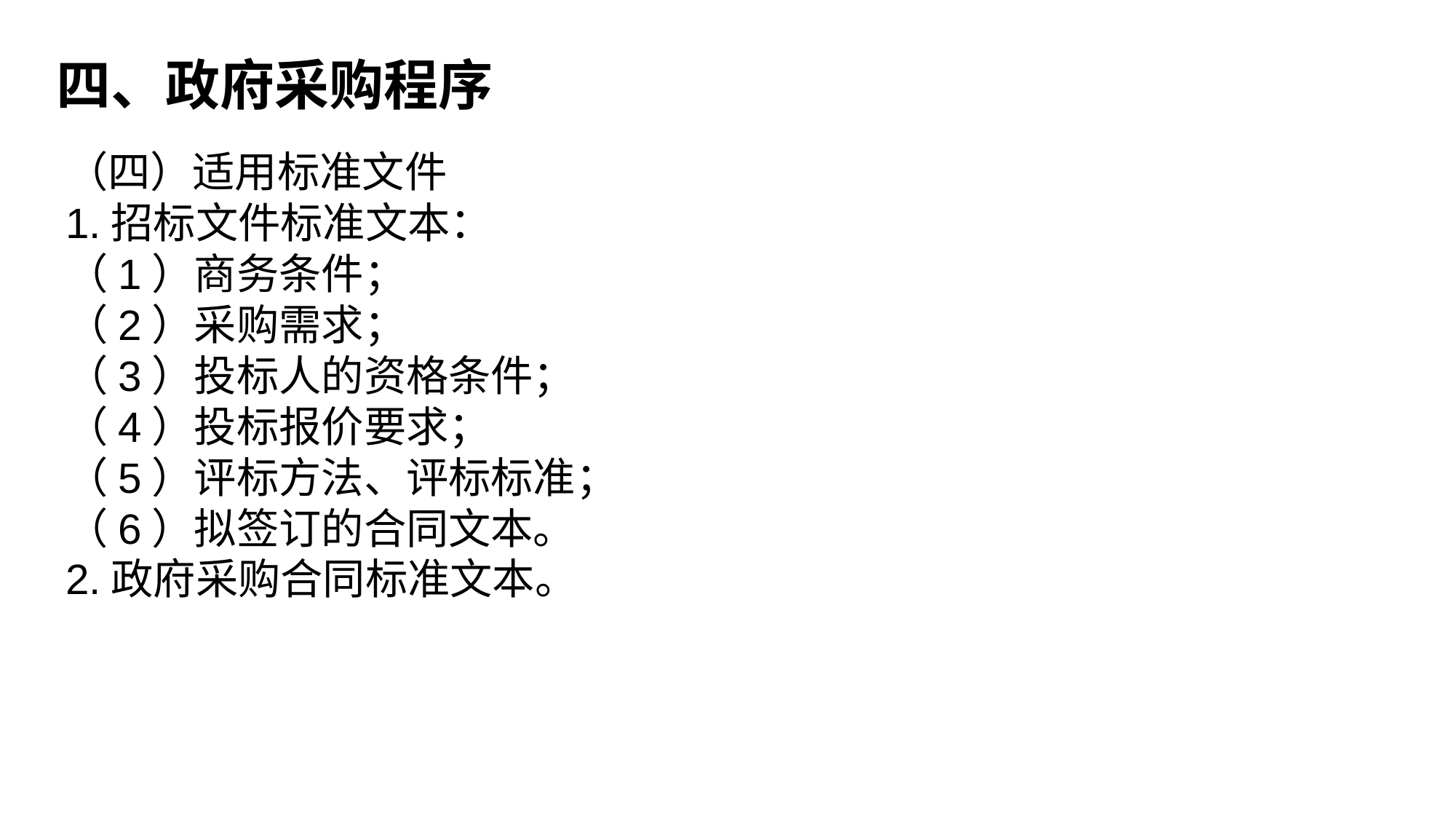

四、政府采购程序
（四）适用标准文件
1.招标文件标准文本：
（1）商务条件；
（2）采购需求；
（3）投标人的资格条件；
（4）投标报价要求；
（5）评标方法、评标标准；
（6）拟签订的合同文本。
2.政府采购合同标准文本。